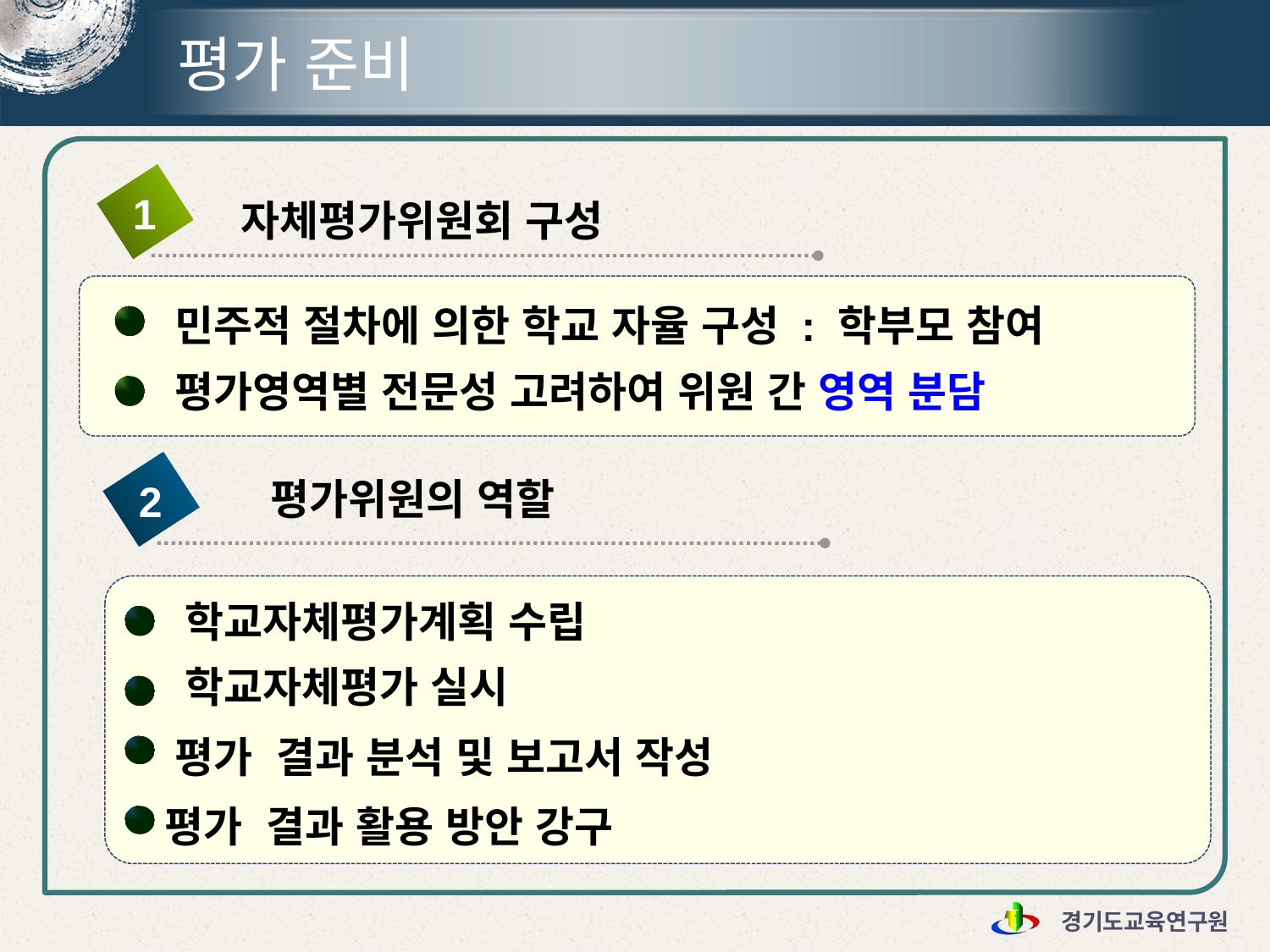

# 평가 준비

1
자체평가위원회 구성

 민주적 절차에 의한 학교 자율 구성 : 학부모 참여

 평가영역별 전문성 고려하여 위원 간 영역 분담

평가위원의 역할
2

 학교자체평가계획 수립

 학교자체평가 실시

평가  결과 분석 및 보고서 작성

평가  결과 활용 방안 강구